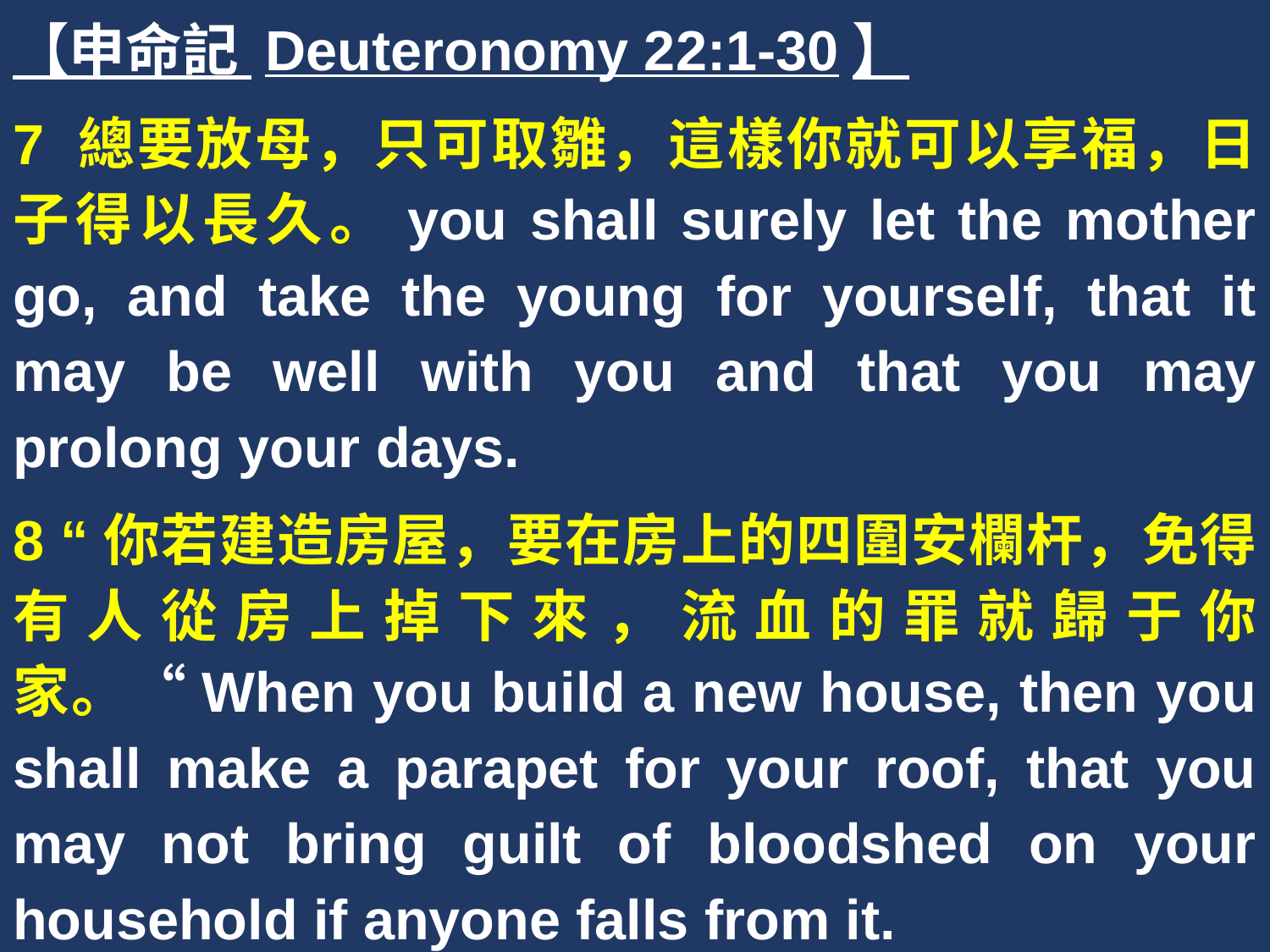

【申命記 Deuteronomy 22:1-30】
7 總要放母，只可取雛，這樣你就可以享福，日子得以長久。you shall surely let the mother go, and take the young for yourself, that it may be well with you and that you may prolong your days.
8 “你若建造房屋，要在房上的四圍安欄杆，免得有人從房上掉下來，流血的罪就歸于你家。“When you build a new house, then you shall make a parapet for your roof, that you may not bring guilt of bloodshed on your household if anyone falls from it.